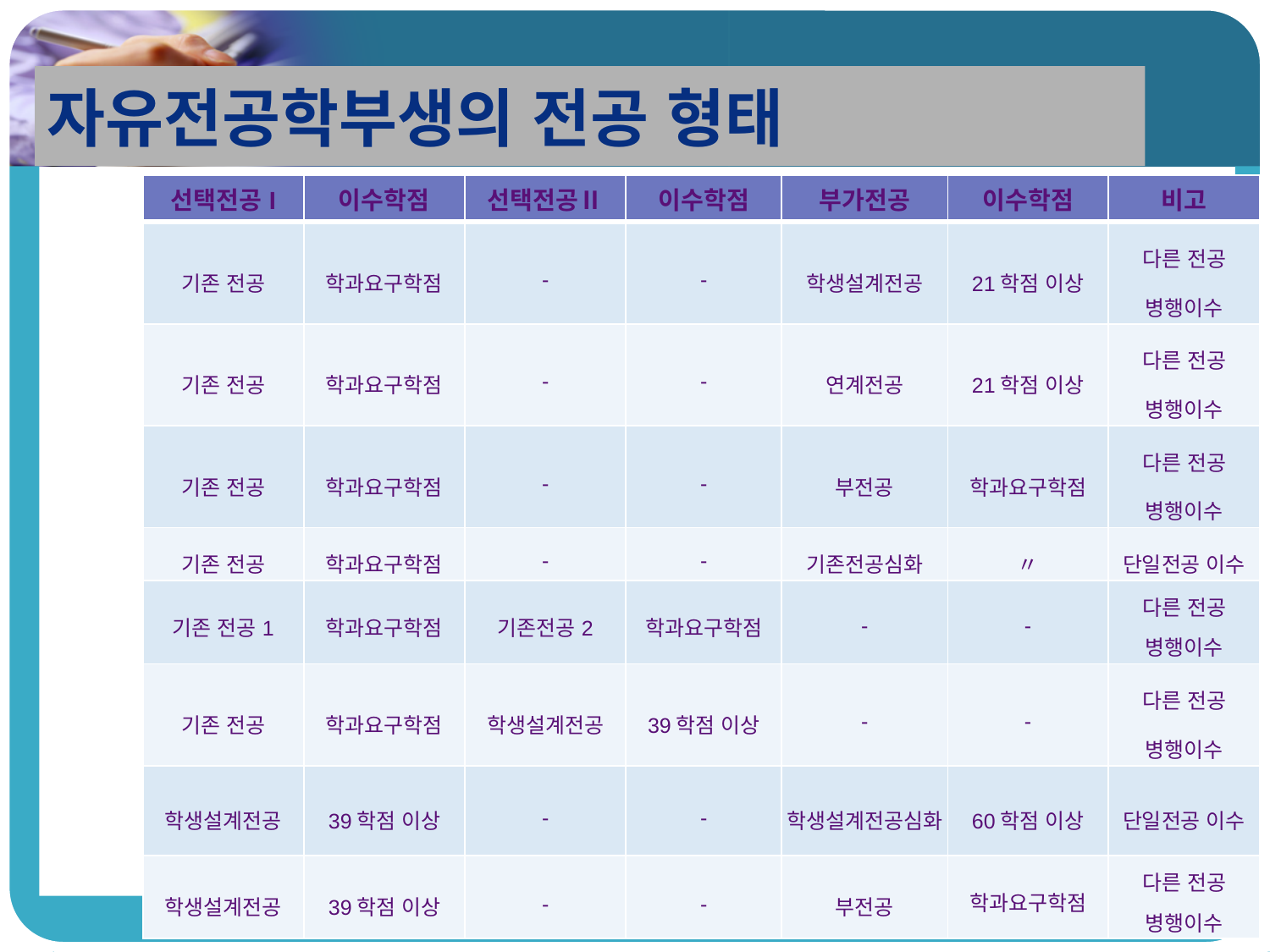

자유전공학부생의 전공 형태
| 선택전공I | 이수학점 | 선택전공Ⅱ | 이수학점 | 부가전공 | 이수학점 | 비고 |
| --- | --- | --- | --- | --- | --- | --- |
| 기존 전공 | 학과요구학점 | - | - | 학생설계전공 | 21학점 이상 | 다른 전공 병행이수 |
| 기존 전공 | 학과요구학점 | - | - | 연계전공 | 21학점 이상 | 다른 전공 병행이수 |
| 기존 전공 | 학과요구학점 | - | - | 부전공 | 학과요구학점 | 다른 전공 병행이수 |
| 기존 전공 | 학과요구학점 | - | - | 기존전공심화 | 〃 | 단일전공 이수 |
| 기존 전공1 | 학과요구학점 | 기존전공2 | 학과요구학점 | - | - | 다른 전공 병행이수 |
| 기존 전공 | 학과요구학점 | 학생설계전공 | 39학점 이상 | - | - | 다른 전공 병행이수 |
| 학생설계전공 | 39학점 이상 | - | - | 학생설계전공심화 | 60학점 이상 | 단일전공 이수 |
| 학생설계전공 | 39학점 이상 | - | - | 부전공 | 학과요구학점 | 다른 전공 병행이수 |